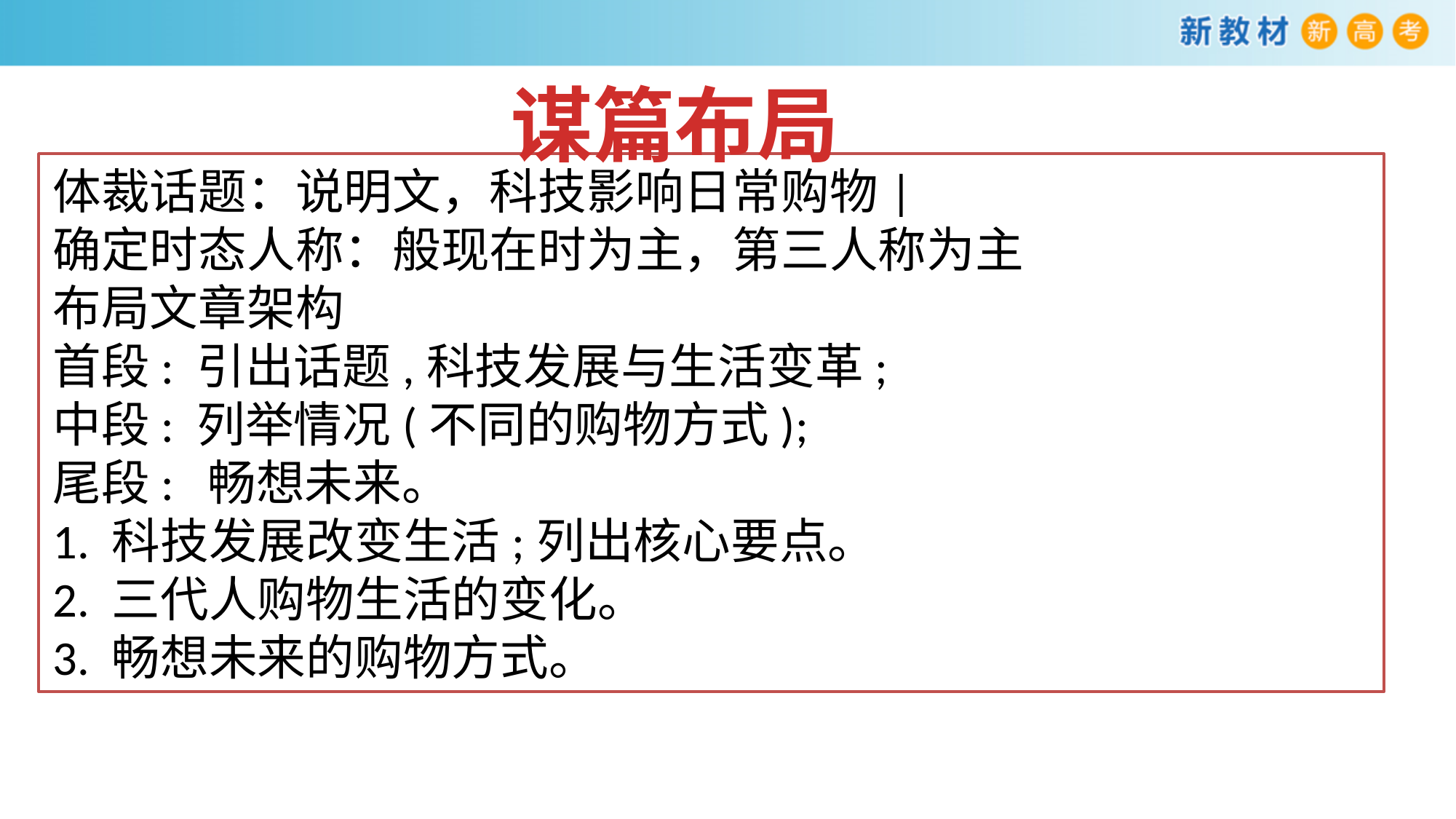

谋篇布局
体裁话题：说明文，科技影响日常购物|
确定时态人称：般现在时为主，第三人称为主
布局文章架构
首段: 引出话题,科技发展与生活变革;
中段: 列举情况(不同的购物方式);
尾段:  畅想未来。
1. 科技发展改变生活;列出核心要点。
2. 三代人购物生活的变化。
3. 畅想未来的购物方式。